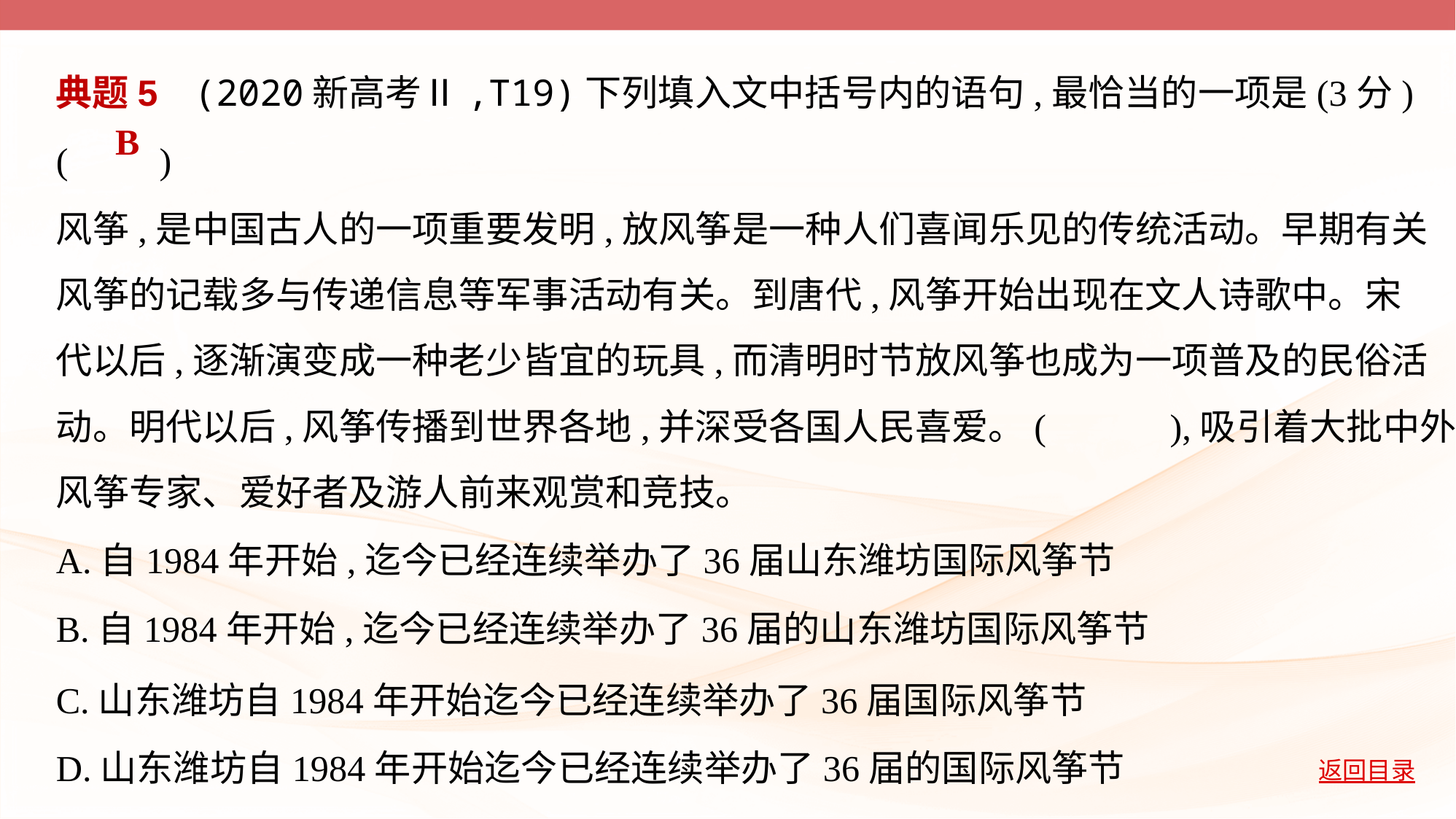

典题5    (2020新高考Ⅱ,T19)下列填入文中括号内的语句,最恰当的一项是(3分)
(          )
风筝,是中国古人的一项重要发明,放风筝是一种人们喜闻乐见的传统活动。早期有关
风筝的记载多与传递信息等军事活动有关。到唐代,风筝开始出现在文人诗歌中。宋
代以后,逐渐演变成一种老少皆宜的玩具,而清明时节放风筝也成为一项普及的民俗活
动。明代以后,风筝传播到世界各地,并深受各国人民喜爱。(　　    ),吸引着大批中外
风筝专家、爱好者及游人前来观赏和竞技。
A.自1984年开始,迄今已经连续举办了36届山东潍坊国际风筝节
B.自1984年开始,迄今已经连续举办了36届的山东潍坊国际风筝节
B
C.山东潍坊自1984年开始迄今已经连续举办了36届国际风筝节
D.山东潍坊自1984年开始迄今已经连续举办了36届的国际风筝节